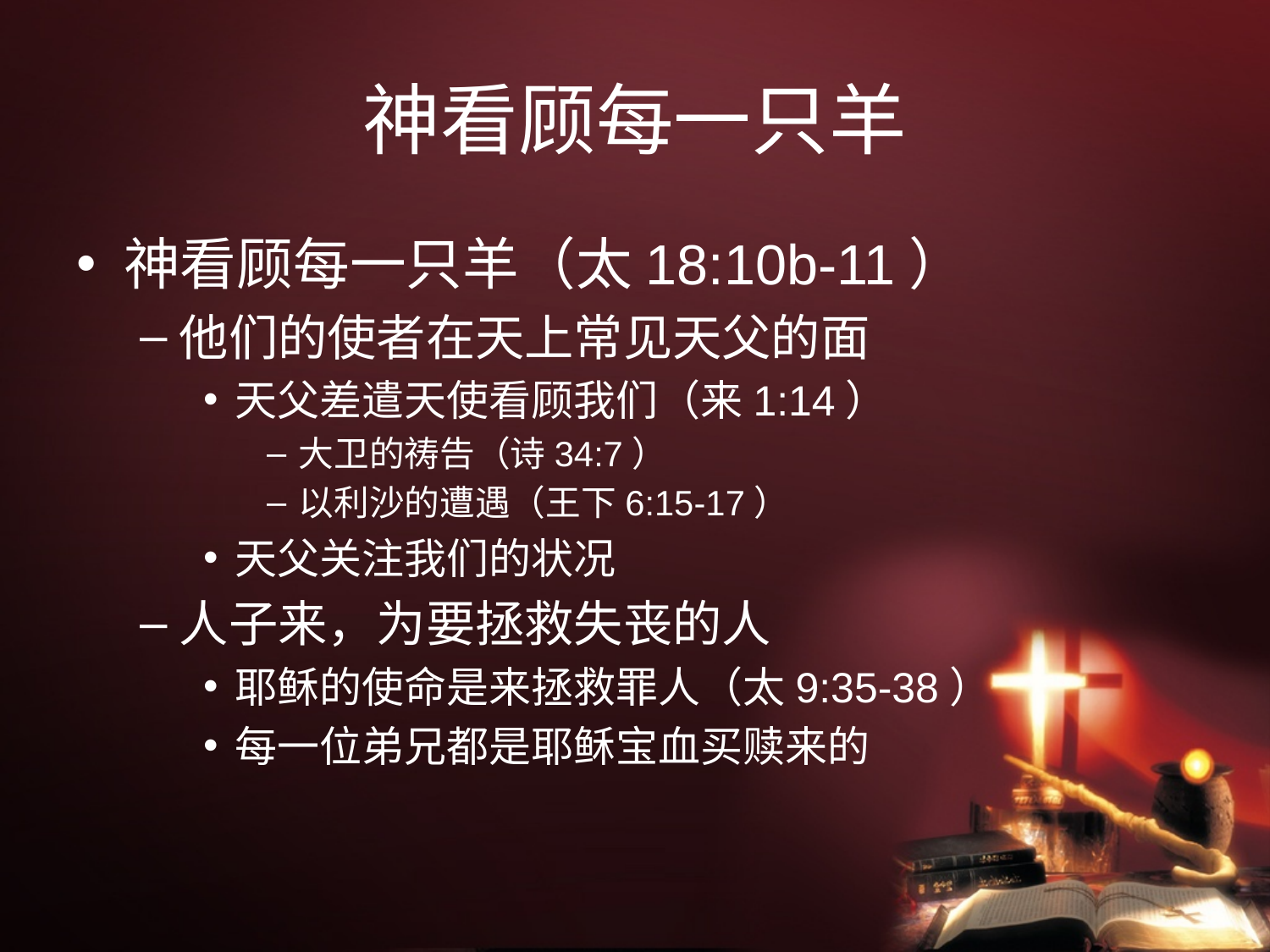

# 神看顾每一只羊
神看顾每一只羊（太18:10b-11）
他们的使者在天上常见天父的面
天父差遣天使看顾我们（来1:14）
大卫的祷告（诗34:7）
以利沙的遭遇（王下6:15-17）
天父关注我们的状况
人子来，为要拯救失丧的人
耶稣的使命是来拯救罪人（太9:35-38）
每一位弟兄都是耶稣宝血买赎来的